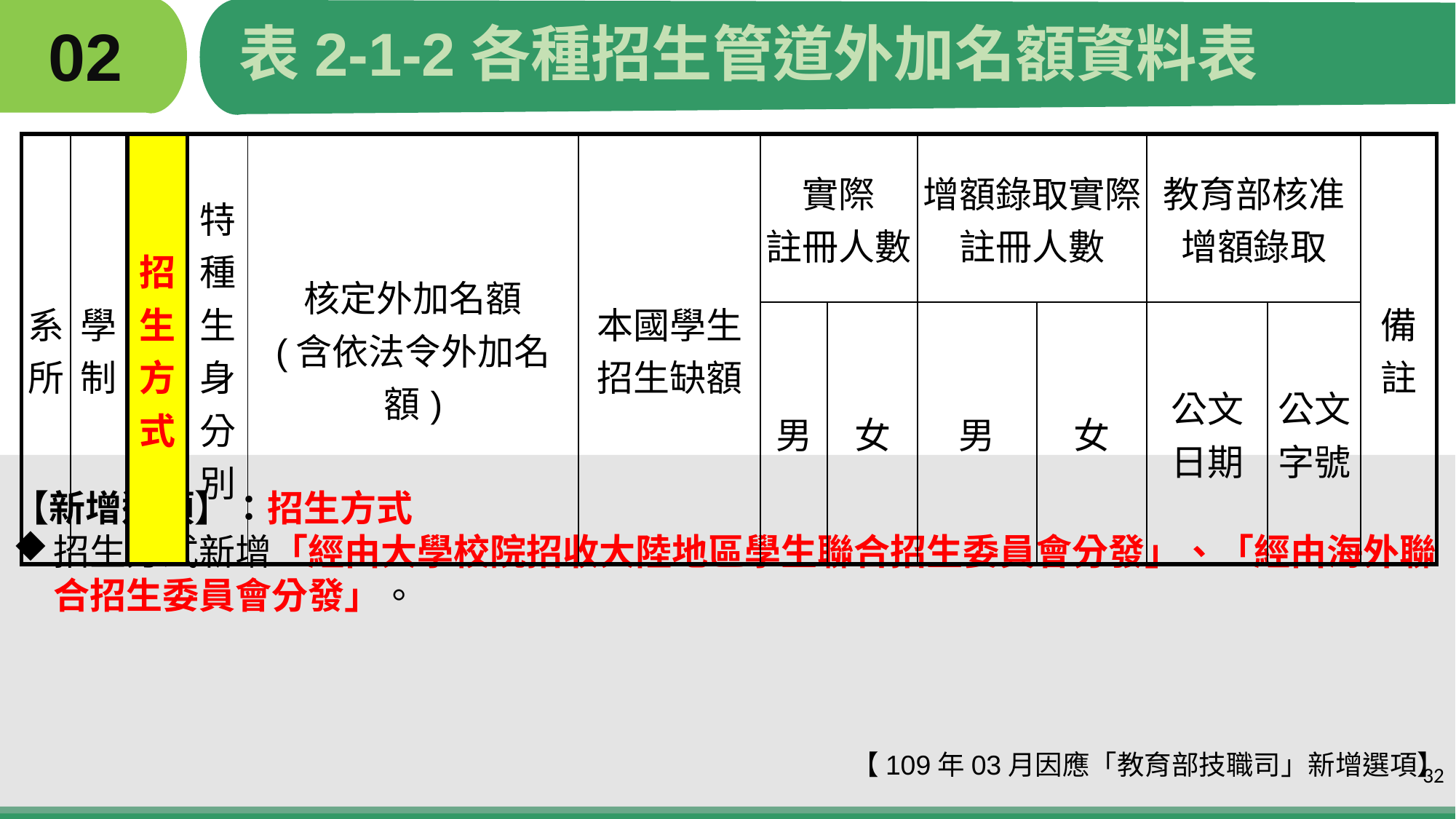

# 02
表2-1-2各種招生管道外加名額資料表
| 系所 | 學制 | 招生方式 | 特種生 身分別 | 核定外加名額 (含依法令外加名額) | 本國學生招生缺額 | 實際 註冊人數 |  | 增額錄取實際 註冊人數 |  | 教育部核准 增額錄取 |  | 備註 |
| --- | --- | --- | --- | --- | --- | --- | --- | --- | --- | --- | --- | --- |
|  |  |  |  |  |  | 男 | 女 | 男 | 女 | 公文 日期 | 公文字號 |  |
【新增選項】：招生方式
招生方式新增「經由大學校院招收大陸地區學生聯合招生委員會分發」、「經由海外聯合招生委員會分發」。

【109年03月因應「教育部技職司」新增選項】

32